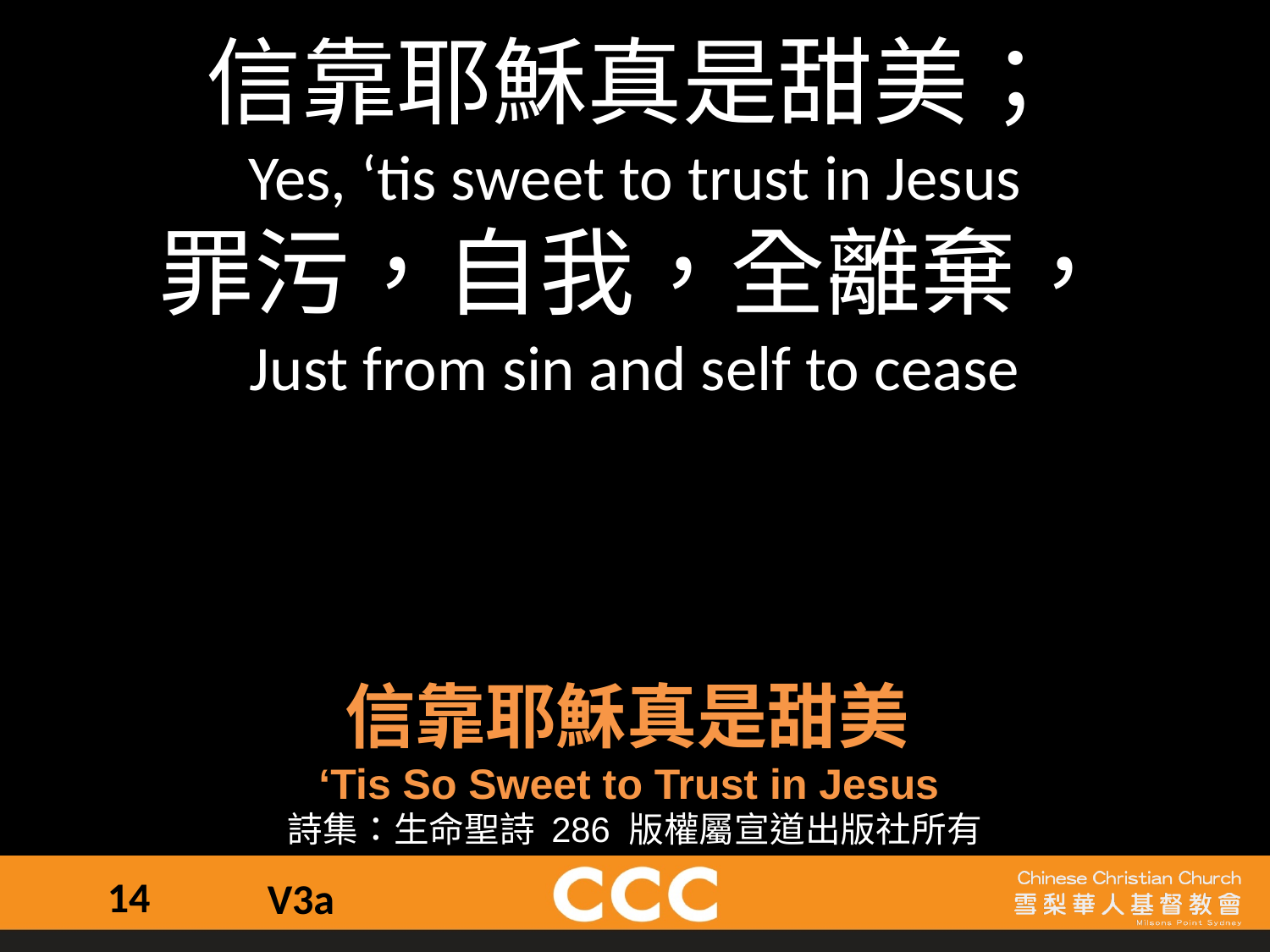

信靠耶穌真是甜美；
Yes, ‘tis sweet to trust in Jesus
罪污，自我，全離棄，
Just from sin and self to cease
信靠耶穌真是甜美
‘Tis So Sweet to Trust in Jesus
詩集：生命聖詩 286 版權屬宣道出版社所有
14
V3a